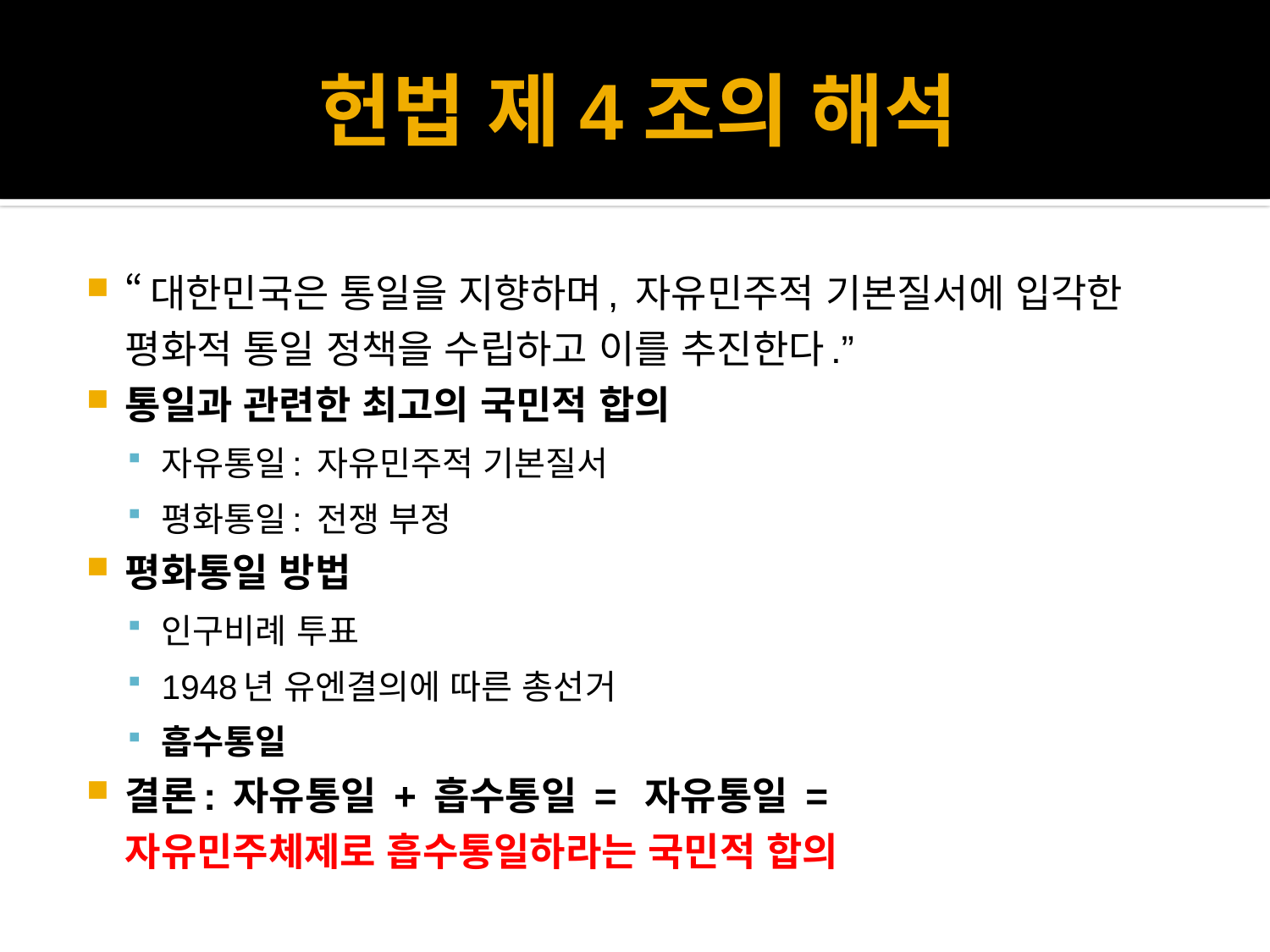

# 헌법 제4조의 해석
“대한민국은 통일을 지향하며, 자유민주적 기본질서에 입각한 평화적 통일 정책을 수립하고 이를 추진한다.”
통일과 관련한 최고의 국민적 합의
자유통일: 자유민주적 기본질서
평화통일: 전쟁 부정
평화통일 방법
인구비례 투표
1948년 유엔결의에 따른 총선거
흡수통일
결론: 자유통일 + 흡수통일 =  자유통일 =
자유민주체제로 흡수통일하라는 국민적 합의